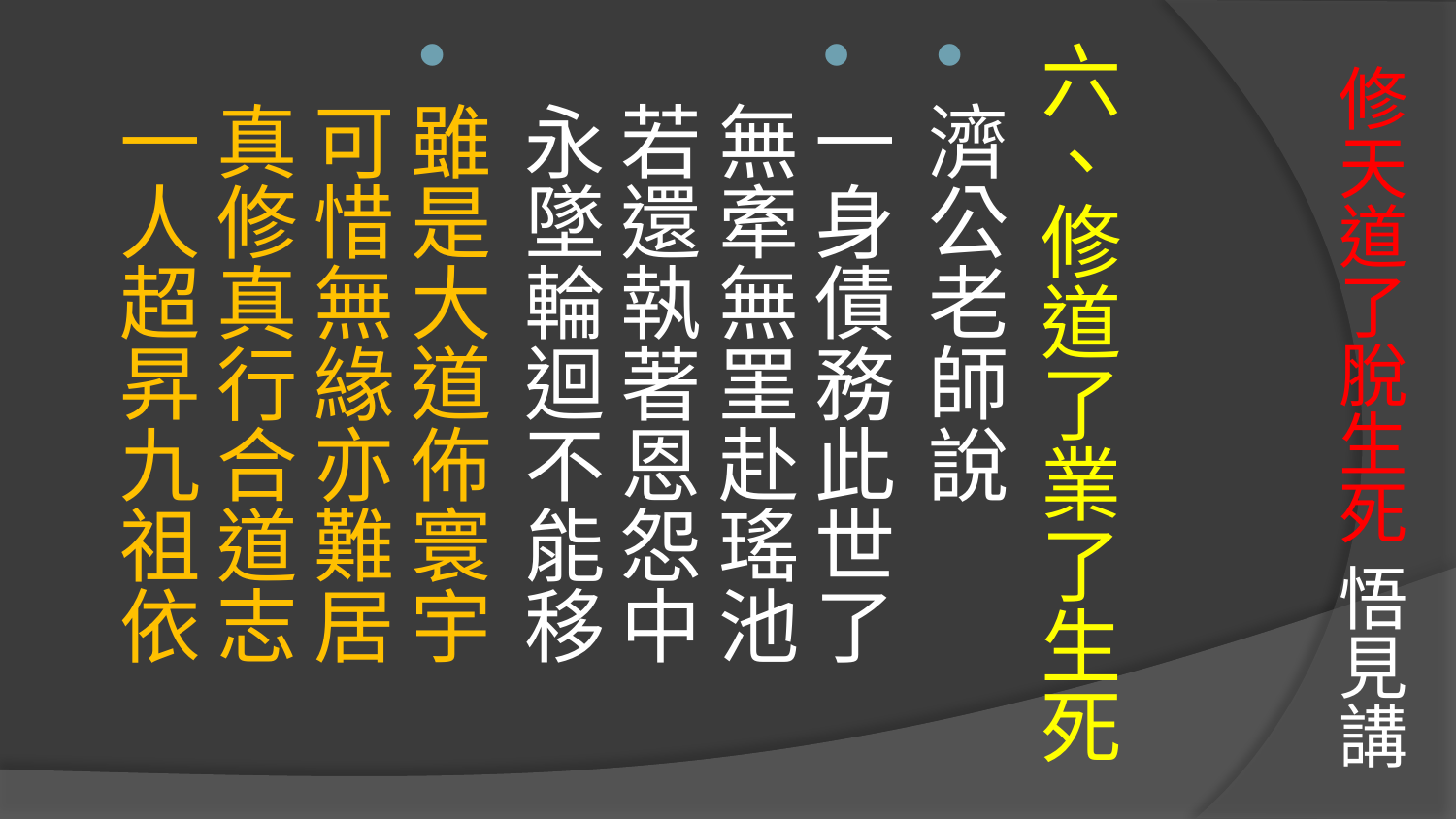

六、修道了業了生死
濟公老師說
一身債務此世了　無牽無罣赴瑤池
若還執著恩怨中　永墜輪迴不能移
雖是大道佈寰宇　可惜無緣亦難居
真修真行合道志　一人超昇九祖依

# 修天道了脫生死 悟見講